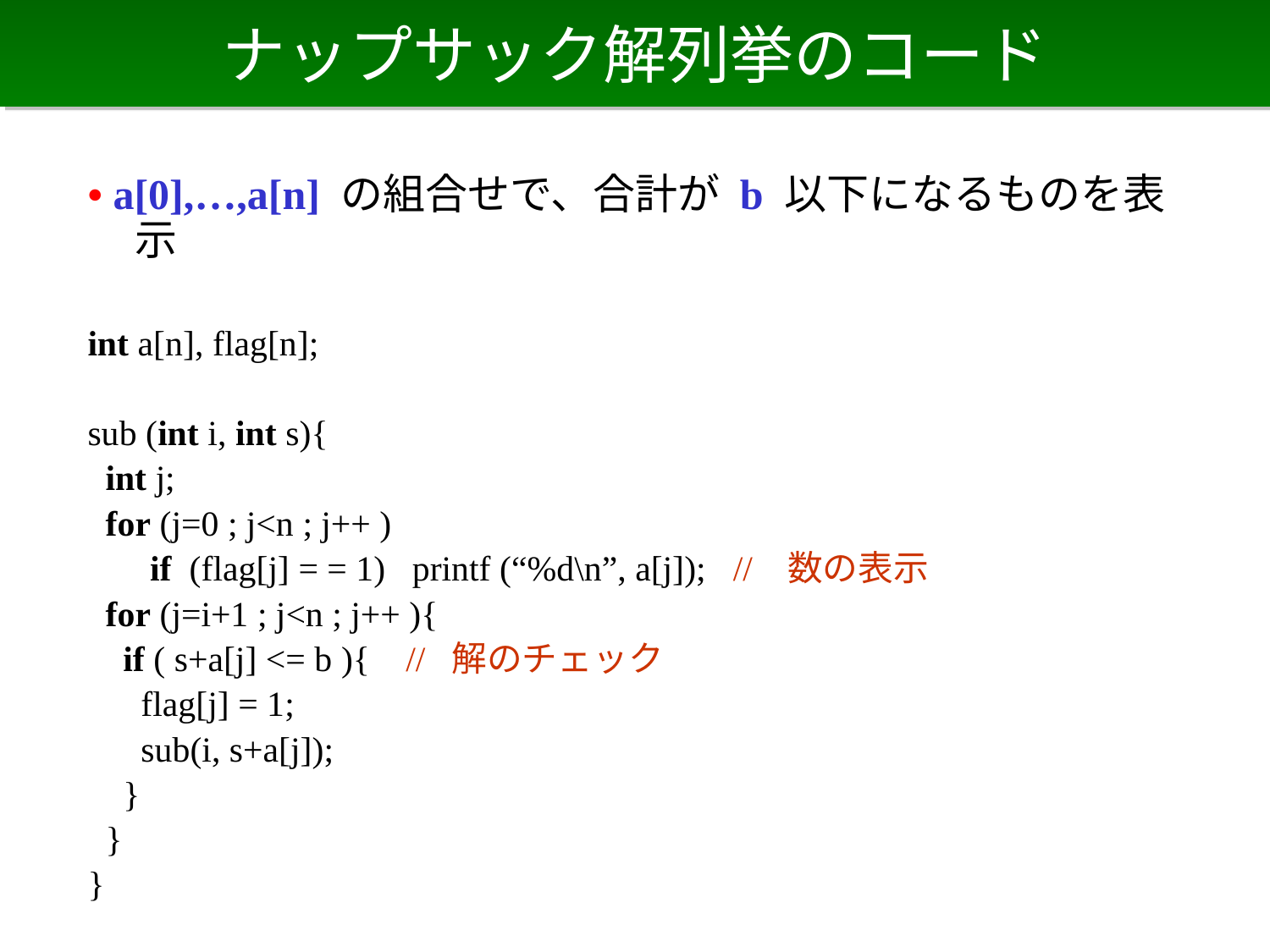

# ナップサック解列挙のコード
• a[0],…,a[n] の組合せで、合計が b 以下になるものを表示

int a[n], flag[n];

sub (int i, int s){
  int j;
  for (j=0 ; j<n ; j++ )
       if  (flag[j] = = 1)   printf (“%d\n”, a[j]);   //   数の表示
  for (j=i+1 ; j<n ; j++ ){
    if ( s+a[j] <= b ){    //  解のチェック
      flag[j] = 1;
      sub(i, s+a[j]);
    }
  }
}